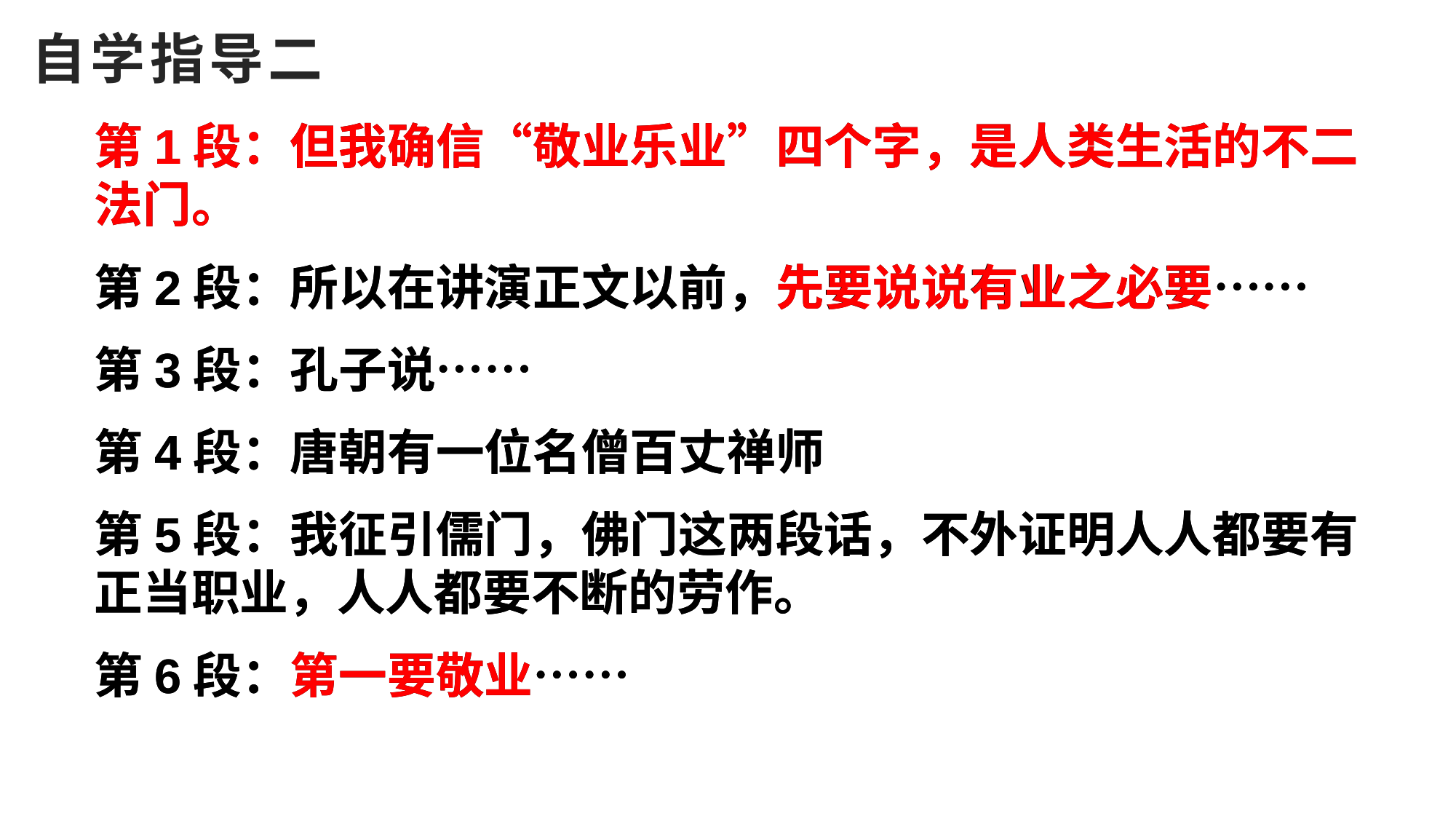

自学指导二
第1段：但我确信“敬业乐业”四个字，是人类生活的不二法门。
第2段：所以在讲演正文以前，先要说说有业之必要……
第3段：孔子说……
第4段：唐朝有一位名僧百丈禅师
第5段：我征引儒门，佛门这两段话，不外证明人人都要有正当职业，人人都要不断的劳作。
第6段：第一要敬业……

第1段：但我确信“敬业乐业”四个字，是人类生活的不二法门。
第2段：所以在讲演正文以前，先要说说有业之必要……
第3段：孔子说……
第4段：唐朝有一位名僧百丈禅师
第5段：我征引儒门，佛门这两段话，不外证明人人都要有正当职业，人人都要不断的劳作。
第6段：第一要敬业……